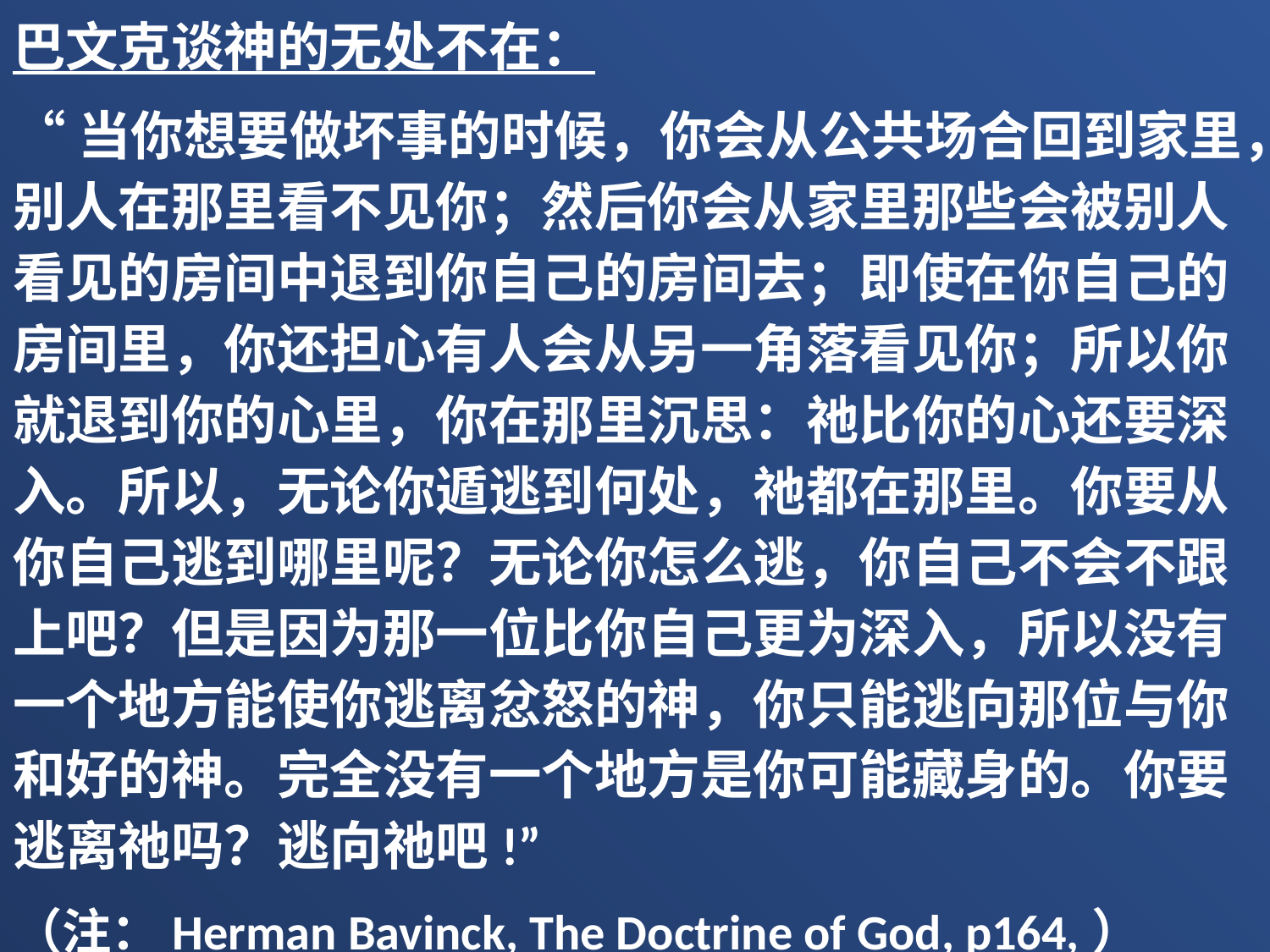

巴文克谈神的无处不在：
“当你想要做坏事的时候，你会从公共场合回到家里，别人在那里看不见你；然后你会从家里那些会被别人看见的房间中退到你自己的房间去；即使在你自己的房间里，你还担心有人会从另一角落看见你；所以你就退到你的心里，你在那里沉思：祂比你的心还要深入。所以，无论你遁逃到何处，祂都在那里。你要从你自己逃到哪里呢？无论你怎么逃，你自己不会不跟上吧？但是因为那一位比你自己更为深入，所以没有一个地方能使你逃离忿怒的神，你只能逃向那位与你和好的神。完全没有一个地方是你可能藏身的。你要逃离祂吗？逃向祂吧!”
（注：Herman Bavinck, The Doctrine of God, p164,）